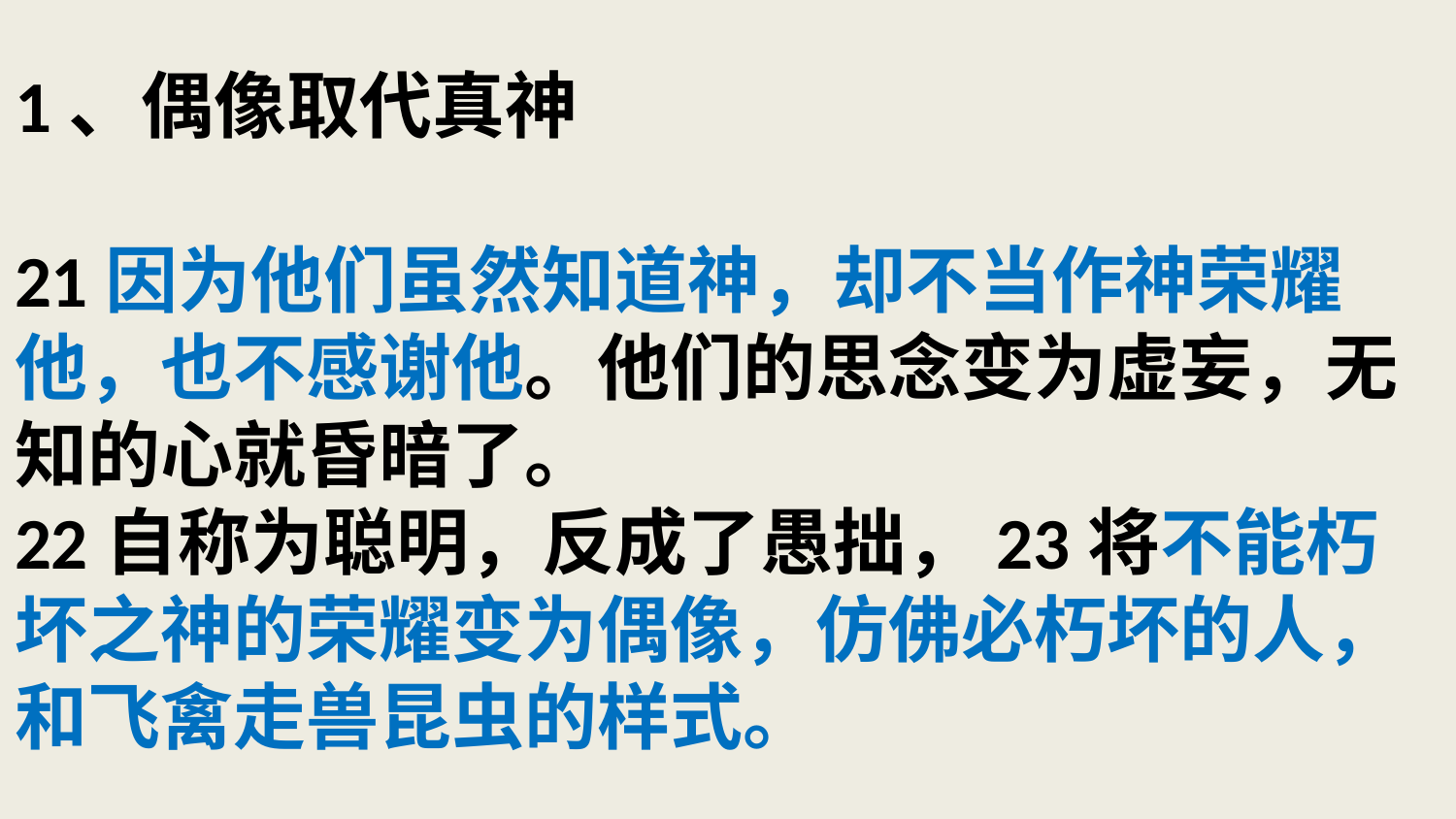

# 1、偶像取代真神 21因为他们虽然知道神，却不当作神荣耀他，也不感谢他。他们的思念变为虚妄，无知的心就昏暗了。 22自称为聪明，反成了愚拙，23将不能朽坏之神的荣耀变为偶像，仿佛必朽坏的人，和飞禽走兽昆虫的样式。